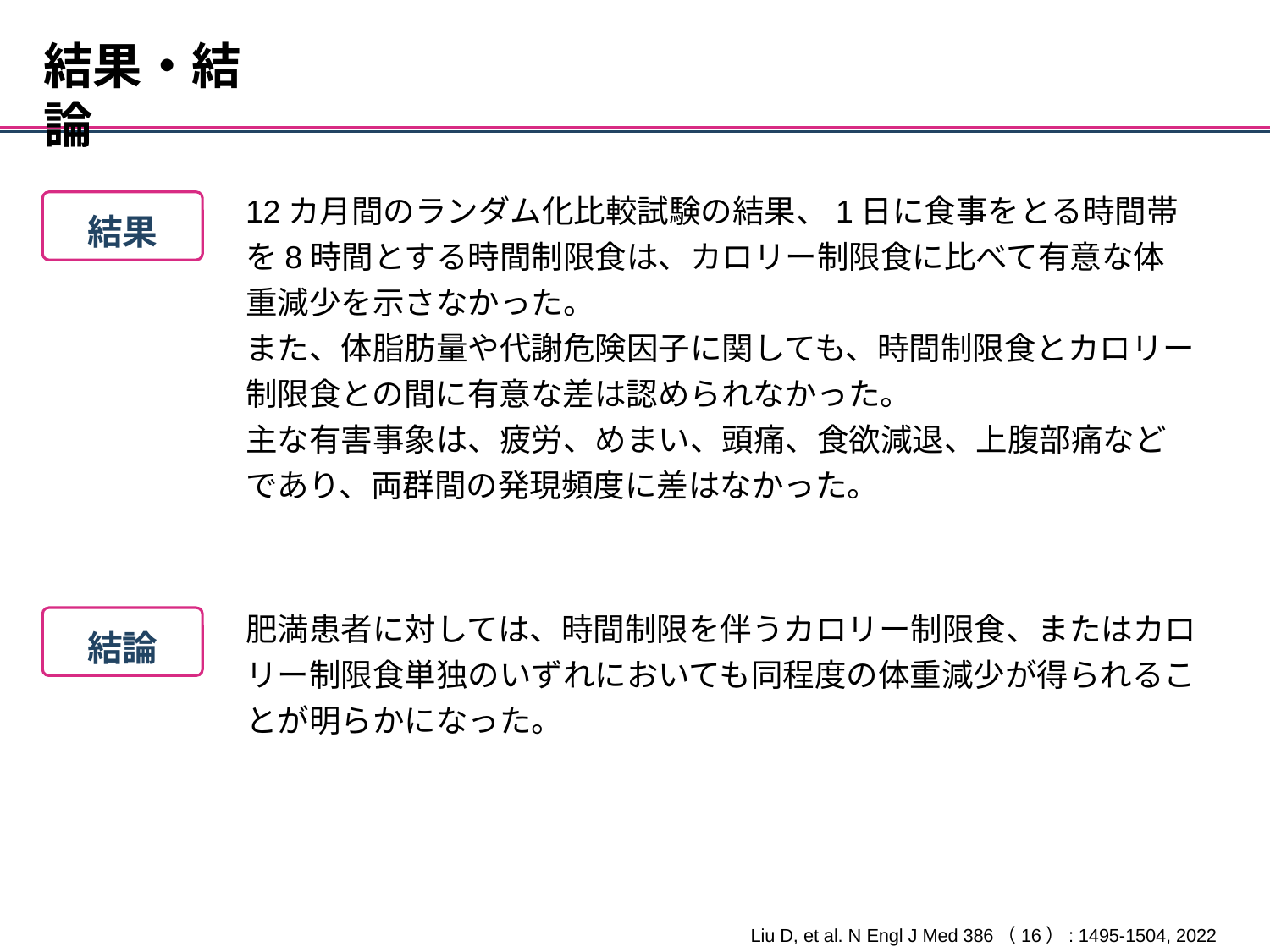

結果・結論
12カ月間のランダム化比較試験の結果、1日に食事をとる時間帯を8時間とする時間制限食は、カロリー制限食に比べて有意な体重減少を示さなかった。
また、体脂肪量や代謝危険因子に関しても、時間制限食とカロリー制限食との間に有意な差は認められなかった。
主な有害事象は、疲労、めまい、頭痛、食欲減退、上腹部痛などであり、両群間の発現頻度に差はなかった。

結果
肥満患者に対しては、時間制限を伴うカロリー制限食、またはカロリー制限食単独のいずれにおいても同程度の体重減少が得られることが明らかになった。

結論
Liu D, et al. N Engl J Med 386（16）: 1495-1504, 2022